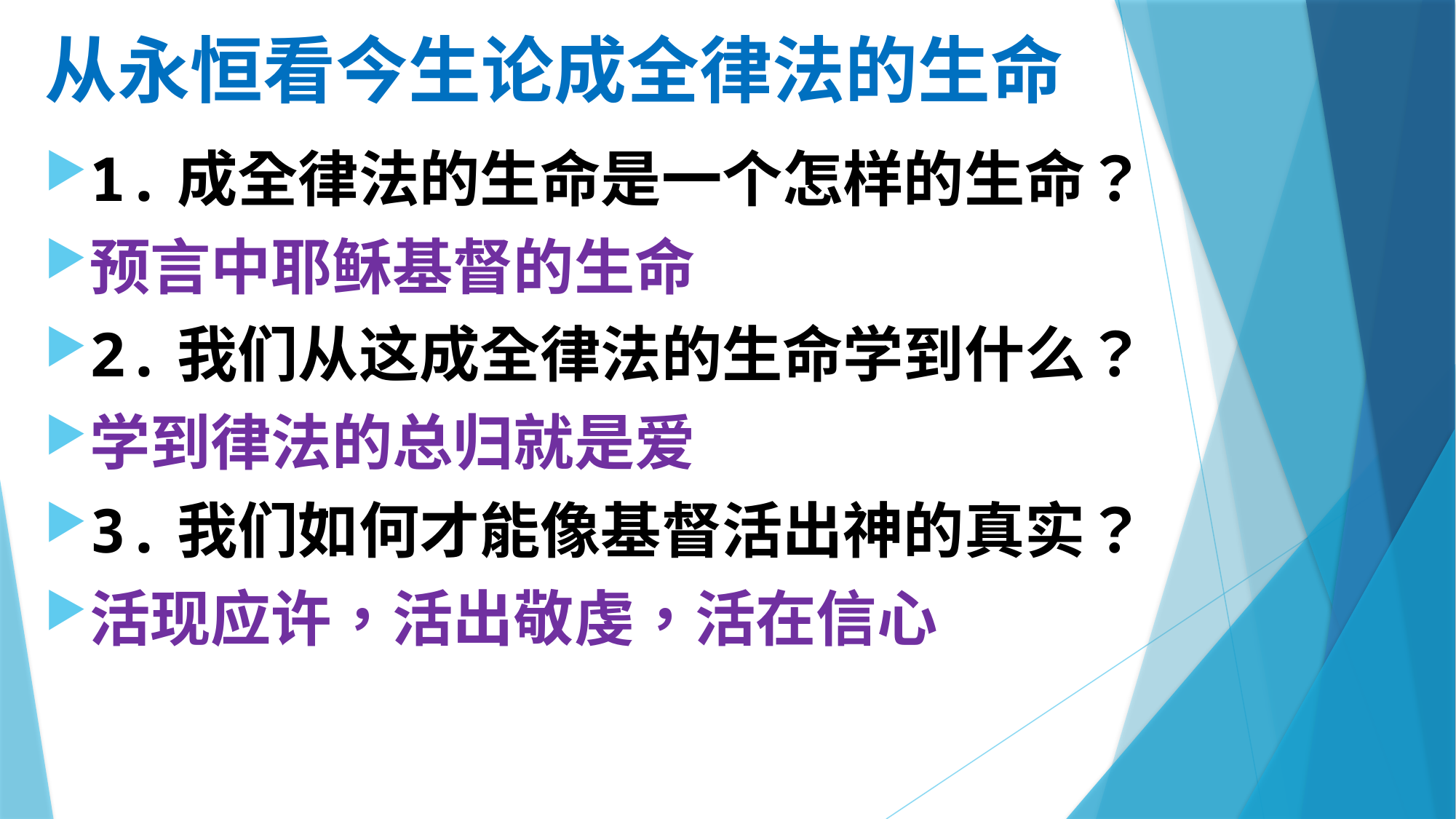

# 从永恒看今生论成全律法的生命
1.成全律法的生命是一个怎样的生命？
预言中耶稣基督的生命
2.我们从这成全律法的生命学到什么？
学到律法的总归就是爱
3.我们如何才能像基督活出神的真实？
活现应许，活出敬虔，活在信心